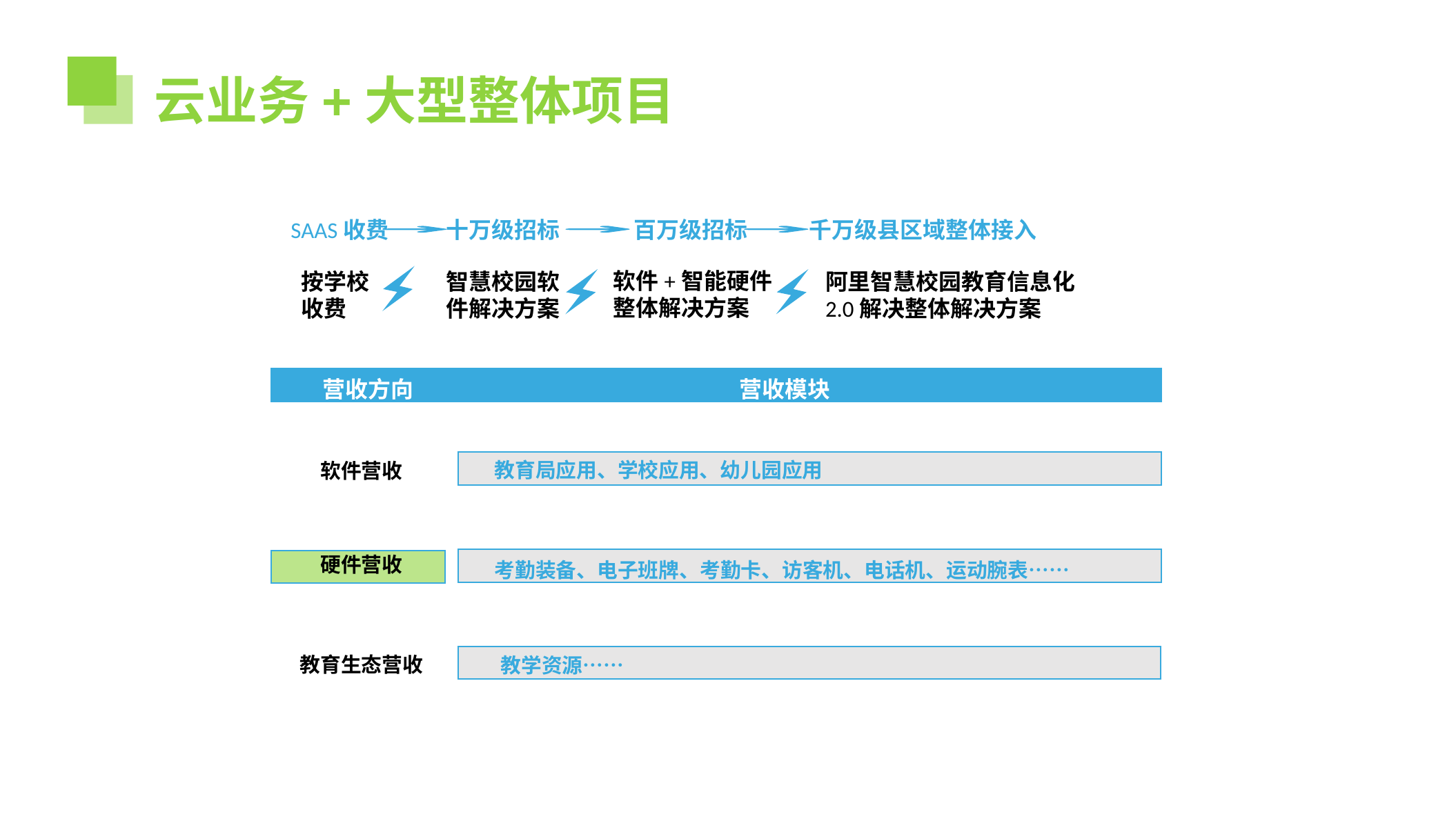

云业务+大型整体项目
SAAS收费
十万级招标
百万级招标
千万级县区域整体接入

软件+智能硬件
整体解决方案
按学校收费
阿里智慧校园教育信息化2.0解决整体解决方案
智慧校园软件解决方案

营收方向
营收模块

教育局应用、学校应用、幼儿园应用
软件营收
硬件营收

考勤装备、电子班牌、考勤卡、访客机、电话机、运动腕表……

教学资源……
教育生态营收